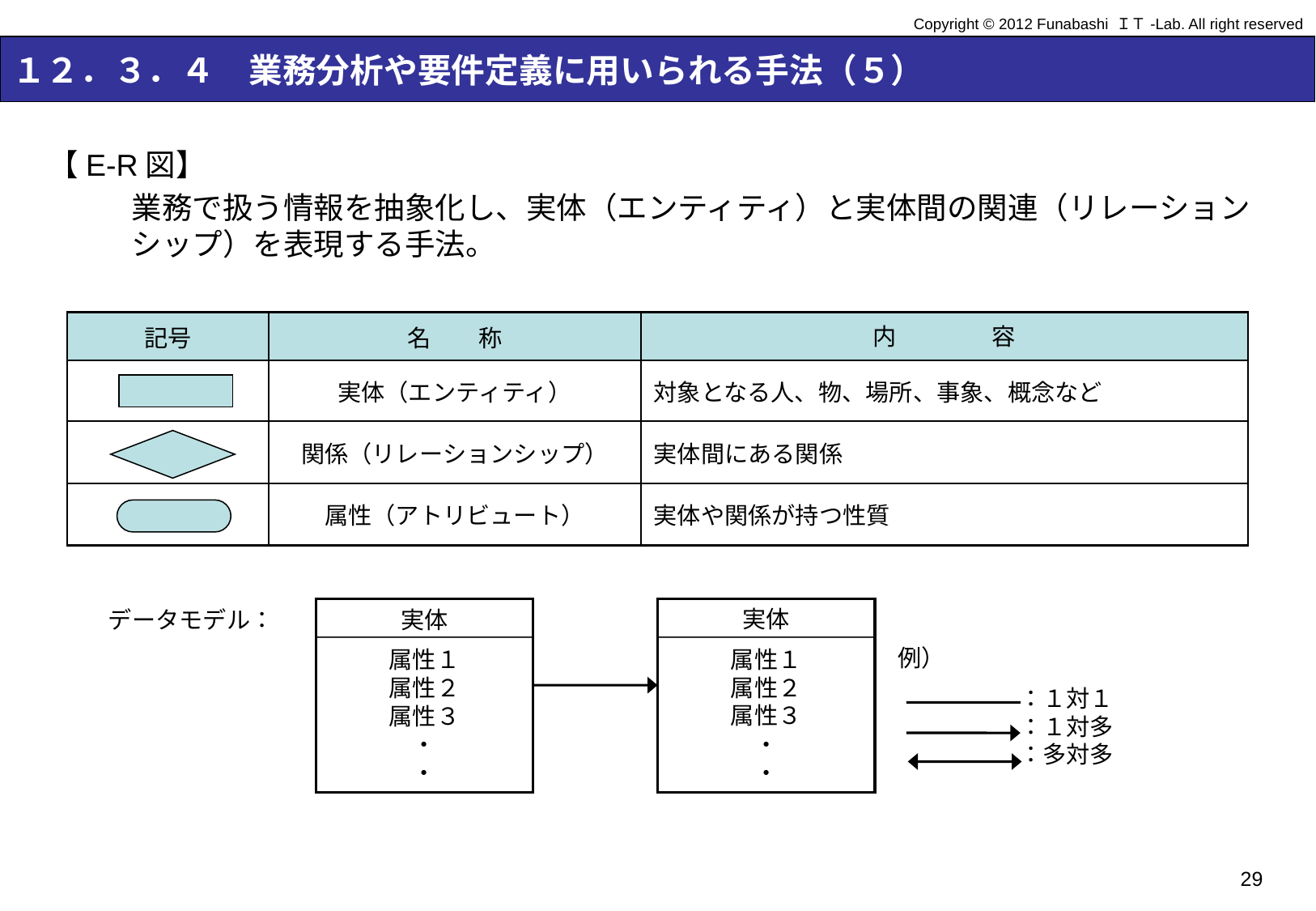

Copyright © 2012 Funabashi ＩＴ-Lab. All right reserved
# １２．３．４　業務分析や要件定義に用いられる手法（５）
【E-R図】
業務で扱う情報を抽象化し、実体（エンティティ）と実体間の関連（リレーションシップ）を表現する手法。

| 記号 | 名　　称 | 内　　　　容 |
| --- | --- | --- |
|  | 実体（エンティティ） | 対象となる人、物、場所、事象、概念など |
|  | 関係（リレーションシップ） | 実体間にある関係 |
|  | 属性（アトリビュート） | 実体や関係が持つ性質 |

実体
属性１
属性２
属性３
・
・
実体
属性１
属性２
属性３
・
・
データモデル：

例）
	：１対１
	：１対多
	：多対多

29